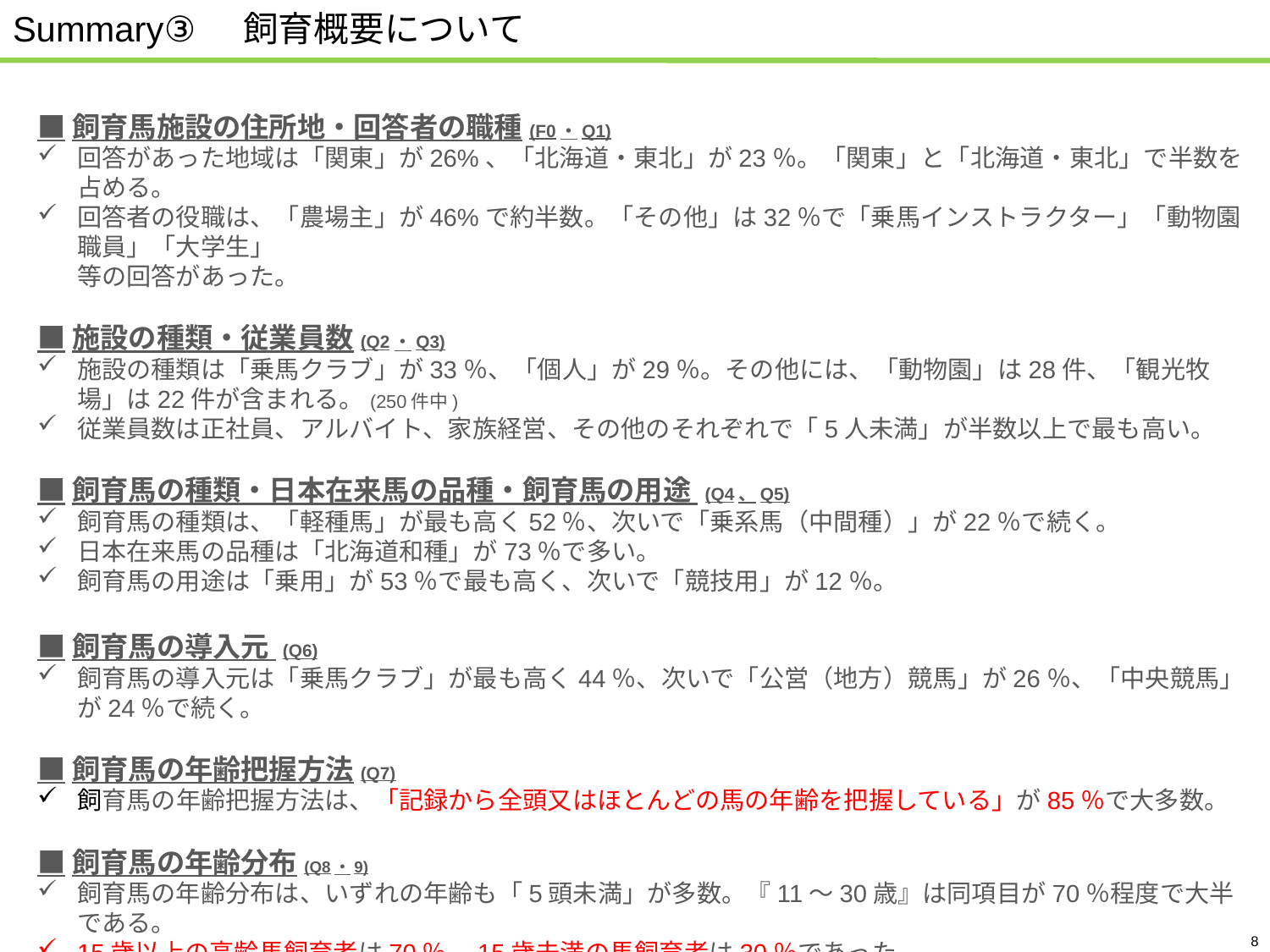

# Summary③　飼育概要について
■飼育馬施設の住所地・回答者の職種(F0・Q1)
回答があった地域は「関東」が26%、「北海道・東北」が23％。「関東」と「北海道・東北」で半数を占める。
回答者の役職は、「農場主」が46%で約半数。「その他」は32％で「乗馬インストラクター」「動物園職員」「大学生」
等の回答があった。

■施設の種類・従業員数(Q2・Q3)
施設の種類は「乗馬クラブ」が33％、「個人」が29％。その他には、「動物園」は28件、「観光牧場」は22件が含まれる。(250件中)
従業員数は正社員、アルバイト、家族経営、その他のそれぞれで「5人未満」が半数以上で最も高い。
■飼育馬の種類・日本在来馬の品種・飼育馬の用途 (Q4、Q5)
飼育馬の種類は、「軽種馬」が最も高く52％、次いで「乗系馬（中間種）」が22％で続く。
日本在来馬の品種は「北海道和種」が73％で多い。
飼育馬の用途は「乗用」が53％で最も高く、次いで「競技用」が12％。
■飼育馬の導入元 (Q6)
飼育馬の導入元は「乗馬クラブ」が最も高く44％、次いで「公営（地方）競馬」が26％、「中央競馬」が24％で続く。

■飼育馬の年齢把握方法(Q7)
飼育馬の年齢把握方法は、「記録から全頭又はほとんどの馬の年齢を把握している」が85％で大多数。
■飼育馬の年齢分布(Q8・9)
飼育馬の年齢分布は、いずれの年齢も「5頭未満」が多数。『11～30歳』は同項目が70％程度で大半である。
15歳以上の高齢馬飼育者は70％、15歳未満の馬飼育者は30％であった。